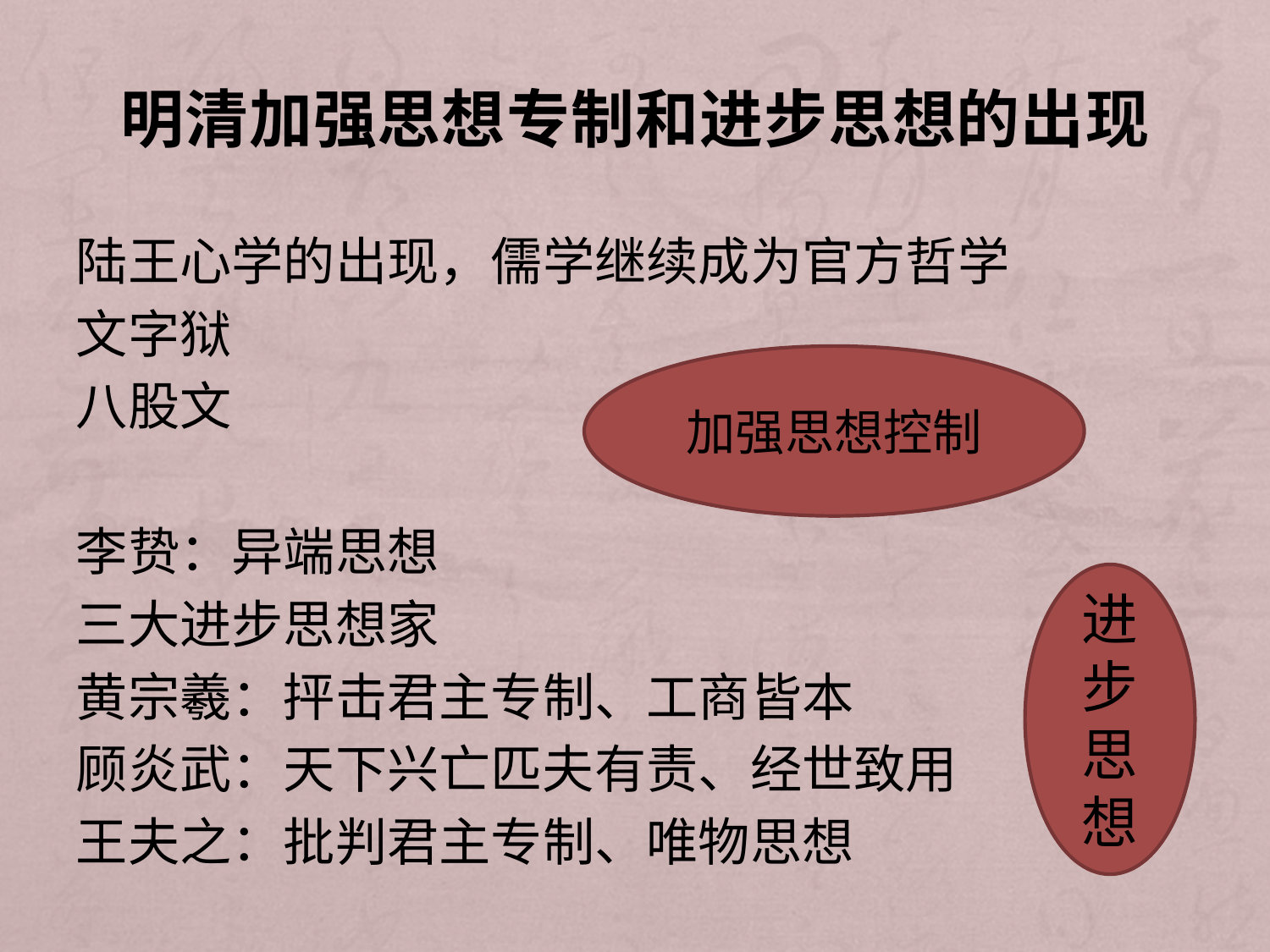

# 明清加强思想专制和进步思想的出现
陆王心学的出现，儒学继续成为官方哲学
文字狱
八股文

李贽：异端思想
三大进步思想家
黄宗羲：抨击君主专制、工商皆本
顾炎武：天下兴亡匹夫有责、经世致用
王夫之：批判君主专制、唯物思想

加强思想控制
进
步
思
想